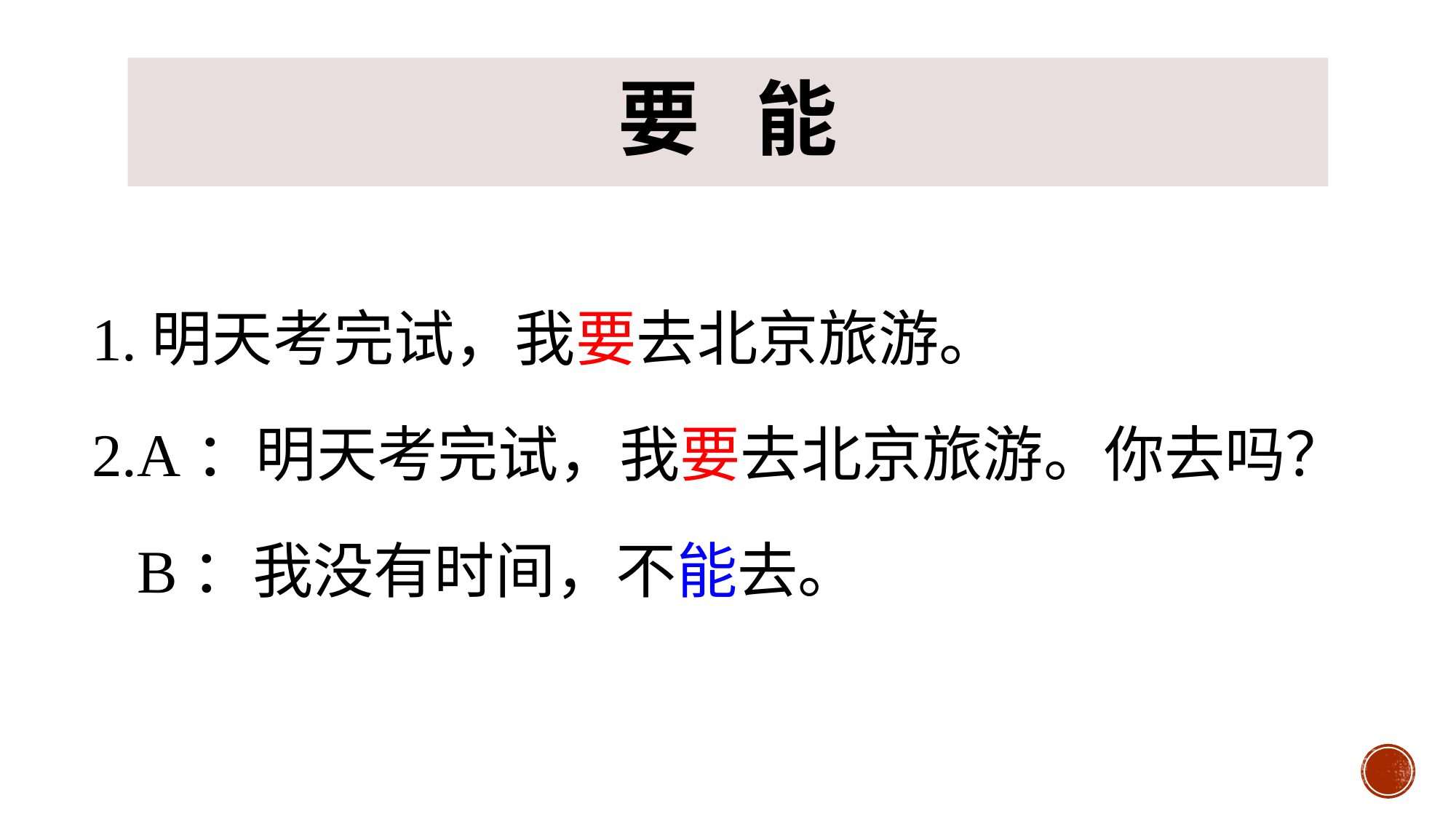

# 要   能
1.明天考完试，我要去北京旅游。
2.A：明天考完试，我要去北京旅游。你去吗？
   B：我没有时间，不能去。